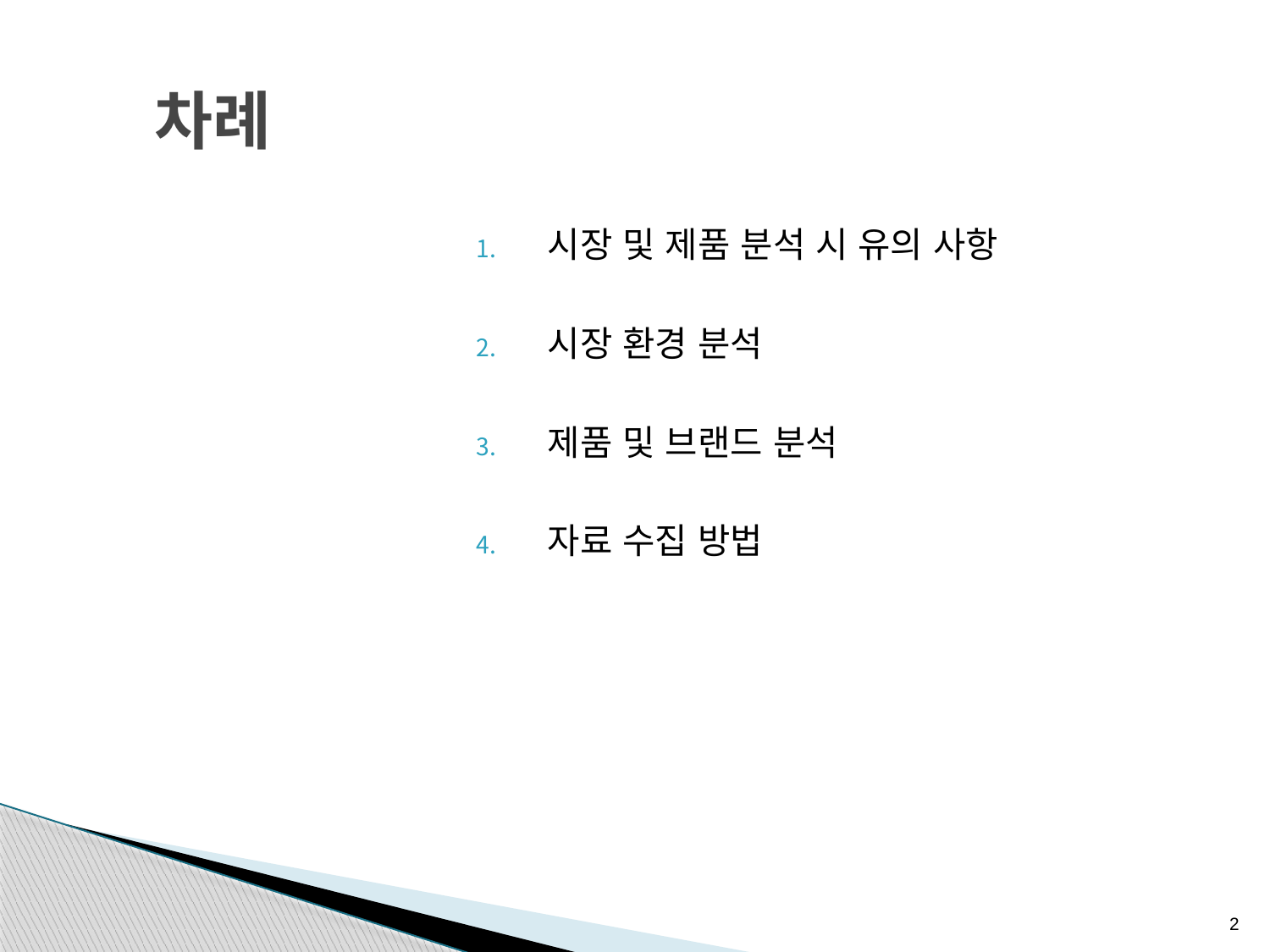

# 차례
시장 및 제품 분석 시 유의 사항

시장 환경 분석

제품 및 브랜드 분석

자료 수집 방법

2